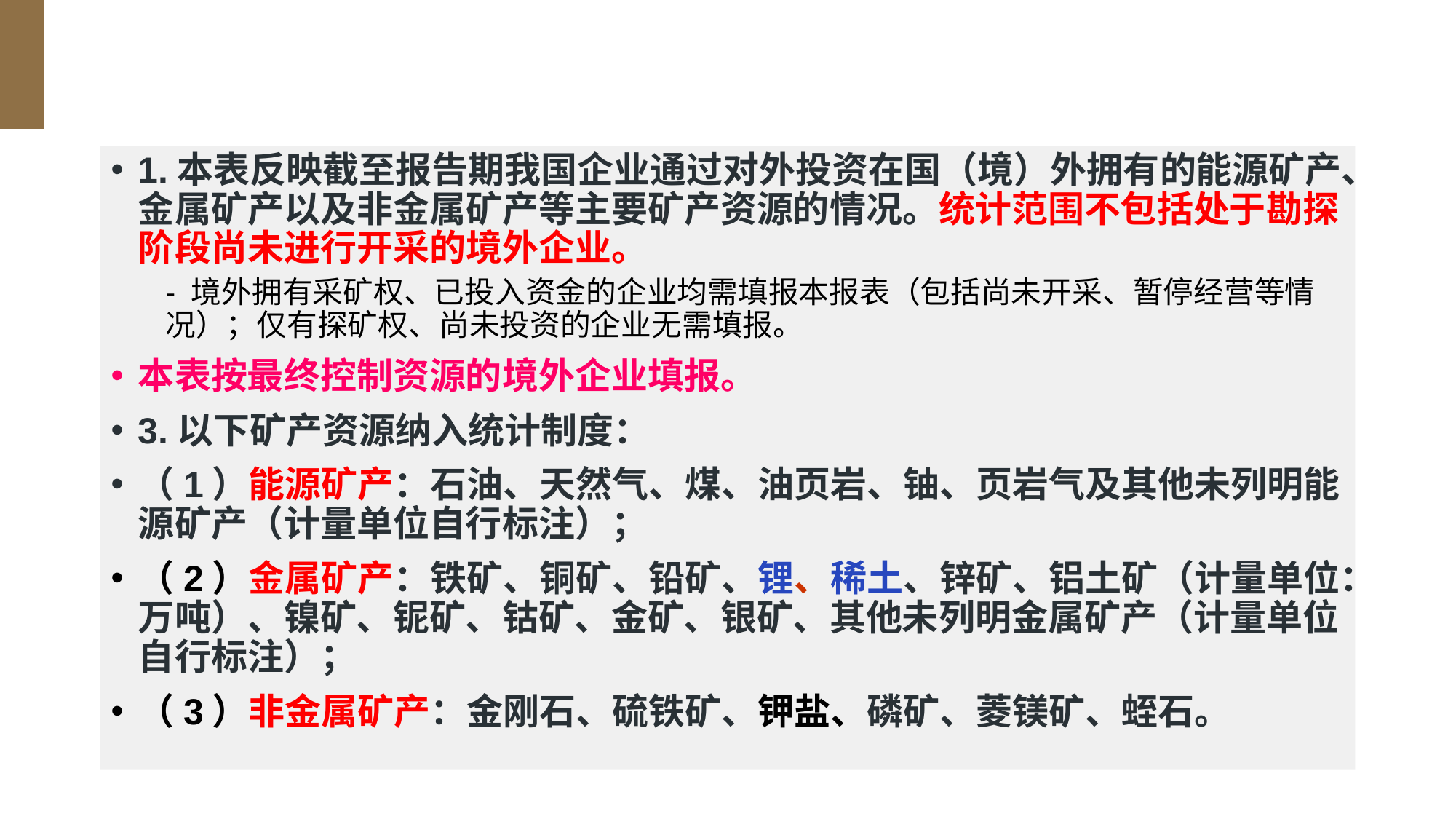

#
1.本表反映截至报告期我国企业通过对外投资在国（境）外拥有的能源矿产、金属矿产以及非金属矿产等主要矿产资源的情况。统计范围不包括处于勘探阶段尚未进行开采的境外企业。
- 境外拥有采矿权、已投入资金的企业均需填报本报表（包括尚未开采、暂停经营等情况）；仅有探矿权、尚未投资的企业无需填报。
本表按最终控制资源的境外企业填报。
3.以下矿产资源纳入统计制度：
（1）能源矿产：石油、天然气、煤、油页岩、铀、页岩气及其他未列明能源矿产（计量单位自行标注）；
（2）金属矿产：铁矿、铜矿、铅矿、锂、稀土、锌矿、铝土矿（计量单位：万吨）、镍矿、铌矿、钴矿、金矿、银矿、其他未列明金属矿产（计量单位自行标注）；
（3）非金属矿产：金刚石、硫铁矿、钾盐、磷矿、菱镁矿、蛭石。